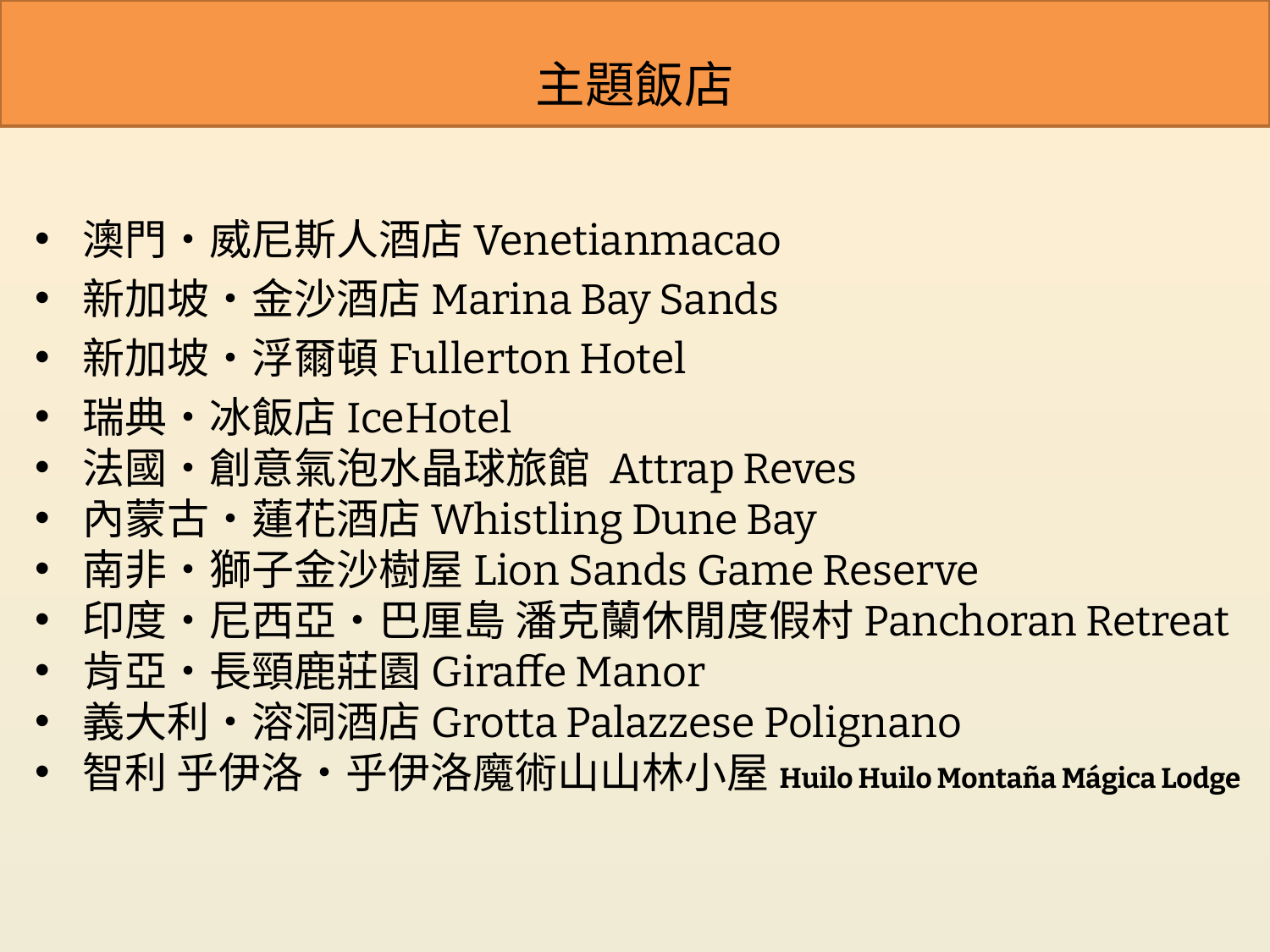

# 主題飯店
澳門‧威尼斯人酒店Venetianmacao
新加坡‧金沙酒店Marina Bay Sands
新加坡‧浮爾頓Fullerton Hotel
瑞典‧冰飯店IceHotel
法國‧創意氣泡水晶球旅館 Attrap Reves
內蒙古‧蓮花酒店Whistling Dune Bay
南非‧獅子金沙樹屋Lion Sands Game Reserve
印度‧尼西亞‧巴厘島 潘克蘭休閒度假村Panchoran Retreat
肯亞‧長頸鹿莊園Giraffe Manor
義大利‧溶洞酒店Grotta Palazzese Polignano
智利 乎伊洛‧乎伊洛魔術山山林小屋Huilo Huilo Montaña Mágica Lodge